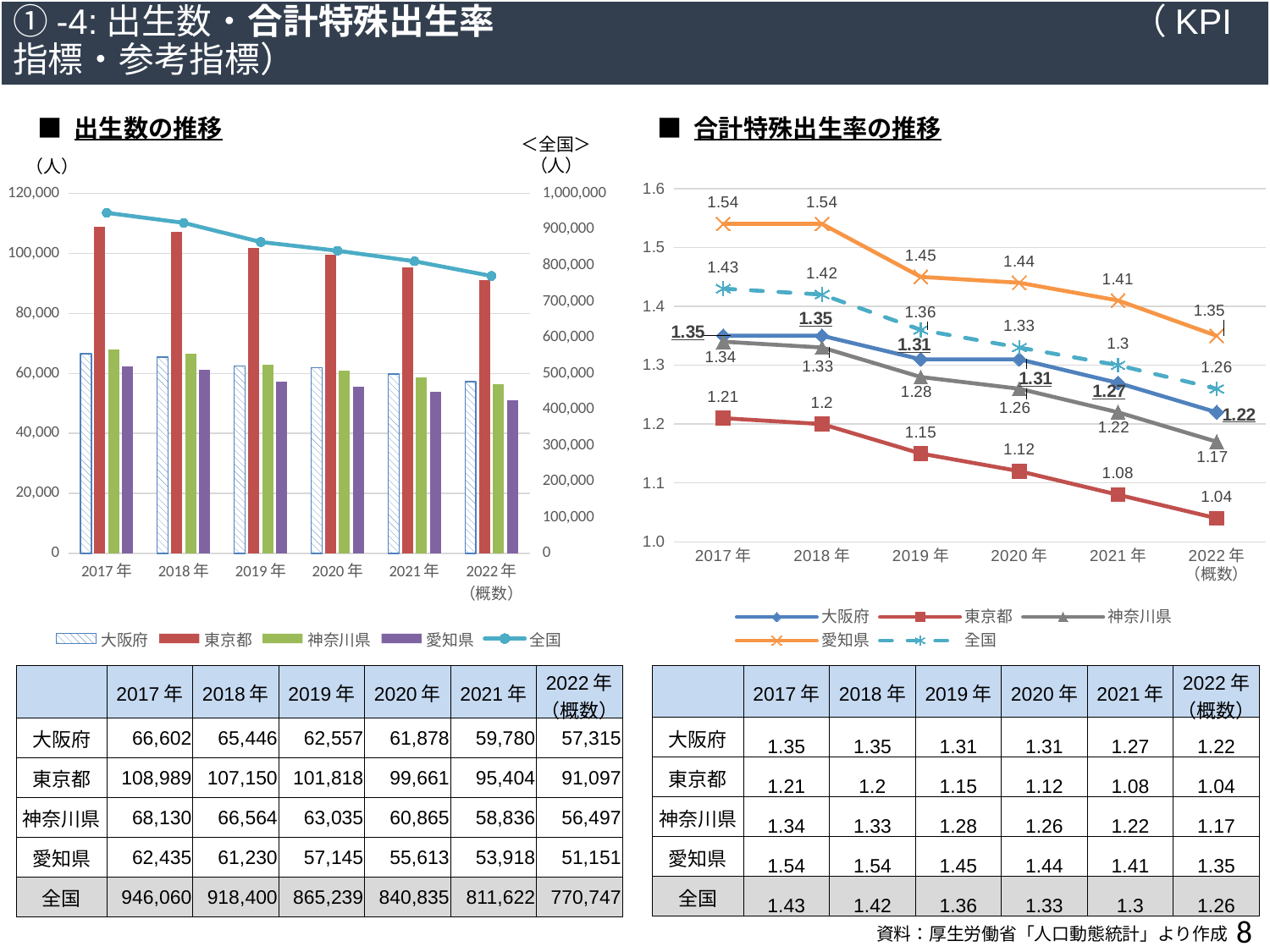

Ⅰ　若者が活躍でき、子育て安心の都市「大阪」の実現
①-4:出生数・合計特殊出生率　　　　　　　　　　　　　　　　　　（KPI指標・参考指標）
■ 合計特殊出生率の推移
■ 出生数の推移
＜全国＞
（人）
（人）

### Chart

| Category | 大阪府 | 東京都 | 神奈川県 | 愛知県 | 全国 |
|---|---|---|---|---|---|
| 2017年 | 1.35 | 1.21 | 1.34 | 1.54 | 1.43 |
| 2018年 | 1.35 | 1.2 | 1.33 | 1.54 | 1.42 |
| 2019年 | 1.31 | 1.15 | 1.28 | 1.45 | 1.36 |
| 2020年 | 1.31 | 1.12 | 1.26 | 1.44 | 1.33 |
| 2021年 | 1.27 | 1.08 | 1.22 | 1.41 | 1.3 |
| 2022年
（概数） | 1.22 | 1.04 | 1.17 | 1.35 | 1.26 |

### Chart

| Category | 大阪府 | 東京都 | 神奈川県 | 愛知県 | 全国 |
|---|---|---|---|---|---|
| 2017年 | 66602.0 | 108989.0 | 68130.0 | 62435.0 | 946060.0 |
| 2018年 | 65446.0 | 107150.0 | 66564.0 | 61230.0 | 918400.0 |
| 2019年 | 62557.0 | 101818.0 | 63035.0 | 57145.0 | 865239.0 |
| 2020年 | 61878.0 | 99661.0 | 60865.0 | 55613.0 | 840835.0 |
| 2021年 | 59780.0 | 95404.0 | 58836.0 | 53918.0 | 811622.0 |
| 2022年
（概数） | 57315.0 | 91097.0 | 56497.0 | 51151.0 | 770747.0 |
|  | 2017年 | 2018年 | 2019年 | 2020年 | 2021年 | 2022年
（概数） |
| --- | --- | --- | --- | --- | --- | --- |
| 大阪府 | 66,602 | 65,446 | 62,557 | 61,878 | 59,780 | 57,315 |
| 東京都 | 108,989 | 107,150 | 101,818 | 99,661 | 95,404 | 91,097 |
| 神奈川県 | 68,130 | 66,564 | 63,035 | 60,865 | 58,836 | 56,497 |
| 愛知県 | 62,435 | 61,230 | 57,145 | 55,613 | 53,918 | 51,151 |
| 全国 | 946,060 | 918,400 | 865,239 | 840,835 | 811,622 | 770,747 |
|  | 2017年 | 2018年 | 2019年 | 2020年 | 2021年 | 2022年 （概数） |
| --- | --- | --- | --- | --- | --- | --- |
| 大阪府 | 1.35 | 1.35 | 1.31 | 1.31 | 1.27 | 1.22 |
| 東京都 | 1.21 | 1.2 | 1.15 | 1.12 | 1.08 | 1.04 |
| 神奈川県 | 1.34 | 1.33 | 1.28 | 1.26 | 1.22 | 1.17 |
| 愛知県 | 1.54 | 1.54 | 1.45 | 1.44 | 1.41 | 1.35 |
| 全国 | 1.43 | 1.42 | 1.36 | 1.33 | 1.3 | 1.26 |
8
資料：厚生労働省「人口動態統計」より作成